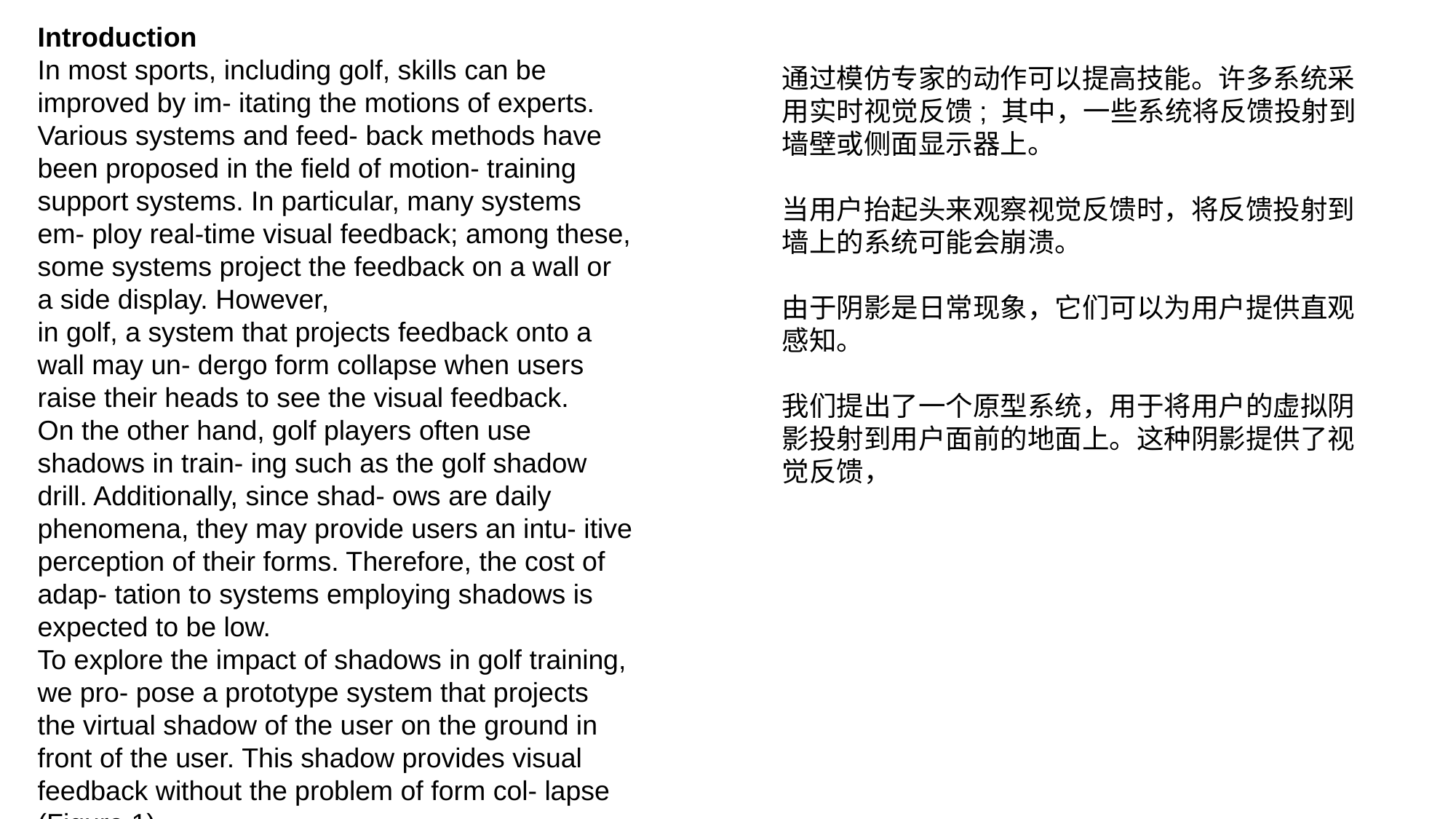

Introduction
In most sports, including golf, skills can be improved by im- itating the motions of experts. Various systems and feed- back methods have been proposed in the field of motion- training support systems. In particular, many systems em- ploy real-time visual feedback; among these, some systems project the feedback on a wall or a side display. However,
in golf, a system that projects feedback onto a wall may un- dergo form collapse when users raise their heads to see the visual feedback.
On the other hand, golf players often use shadows in train- ing such as the golf shadow drill. Additionally, since shad- ows are daily phenomena, they may provide users an intu- itive perception of their forms. Therefore, the cost of adap- tation to systems employing shadows is expected to be low.
To explore the impact of shadows in golf training, we pro- pose a prototype system that projects the virtual shadow of the user on the ground in front of the user. This shadow provides visual feedback without the problem of form col- lapse (Figure 1).

通过模仿专家的动作可以提高技能。许多系统采用实时视觉反馈; 其中，一些系统将反馈投射到墙壁或侧面显示器上。

当用户抬起头来观察视觉反馈时，将反馈投射到墙上的系统可能会崩溃。

由于阴影是日常现象，它们可以为用户提供直观感知。

我们提出了一个原型系统，用于将用户的虚拟阴影投射到用户面前的地面上。这种阴影提供了视觉反馈，